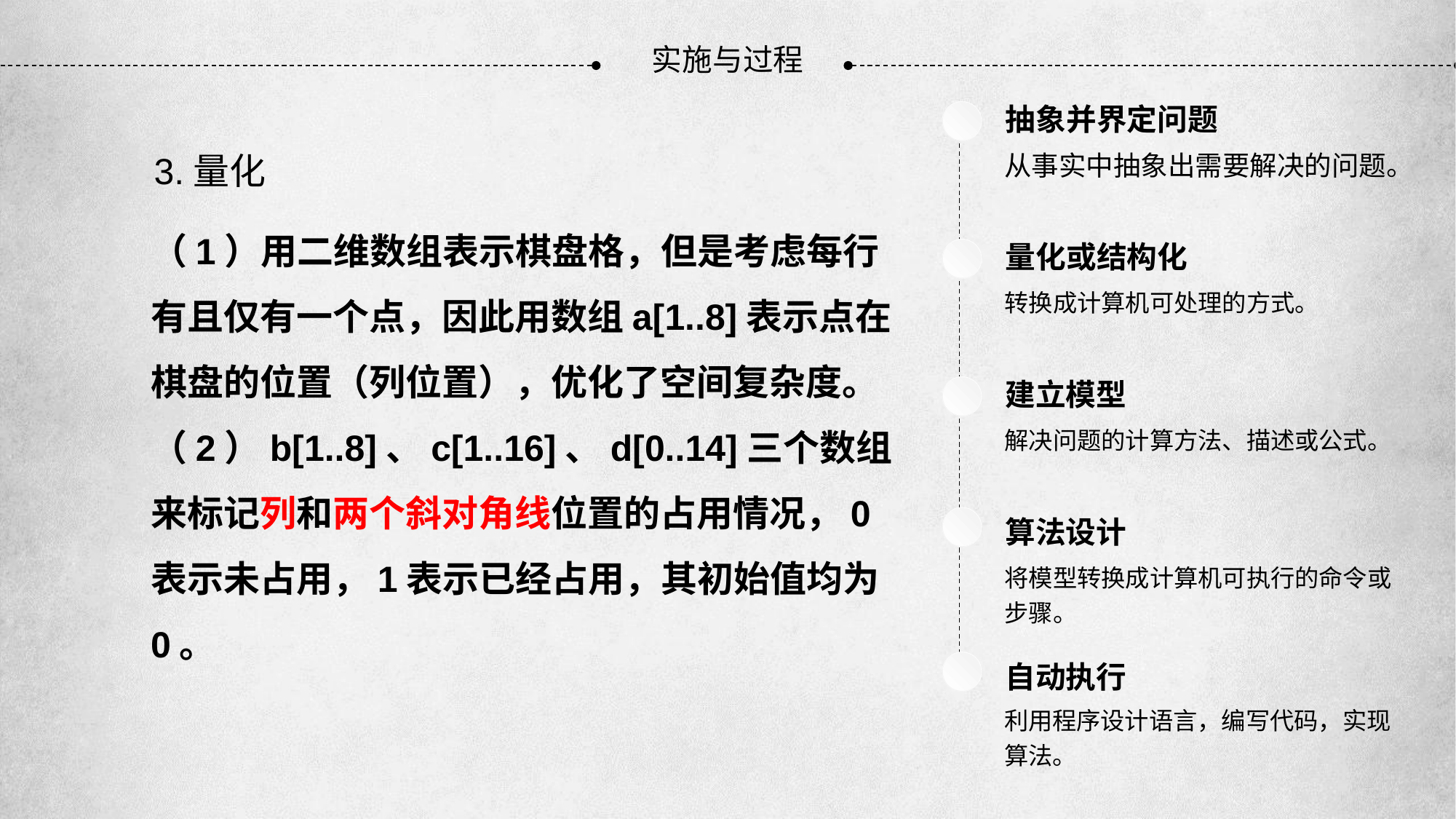

实施与过程
抽象并界定问题

从事实中抽象出需要解决的问题。
3.量化
（1）用二维数组表示棋盘格，但是考虑每行有且仅有一个点，因此用数组a[1..8]表示点在棋盘的位置（列位置），优化了空间复杂度。
（2）b[1..8]、c[1..16]、d[0..14]三个数组来标记列和两个斜对角线位置的占用情况，0表示未占用，1表示已经占用，其初始值均为0。
量化或结构化

转换成计算机可处理的方式。

建立模型

解决问题的计算方法、描述或公式。

算法设计
将模型转换成计算机可执行的命令或步骤。

自动执行
利用程序设计语言，编写代码，实现算法。